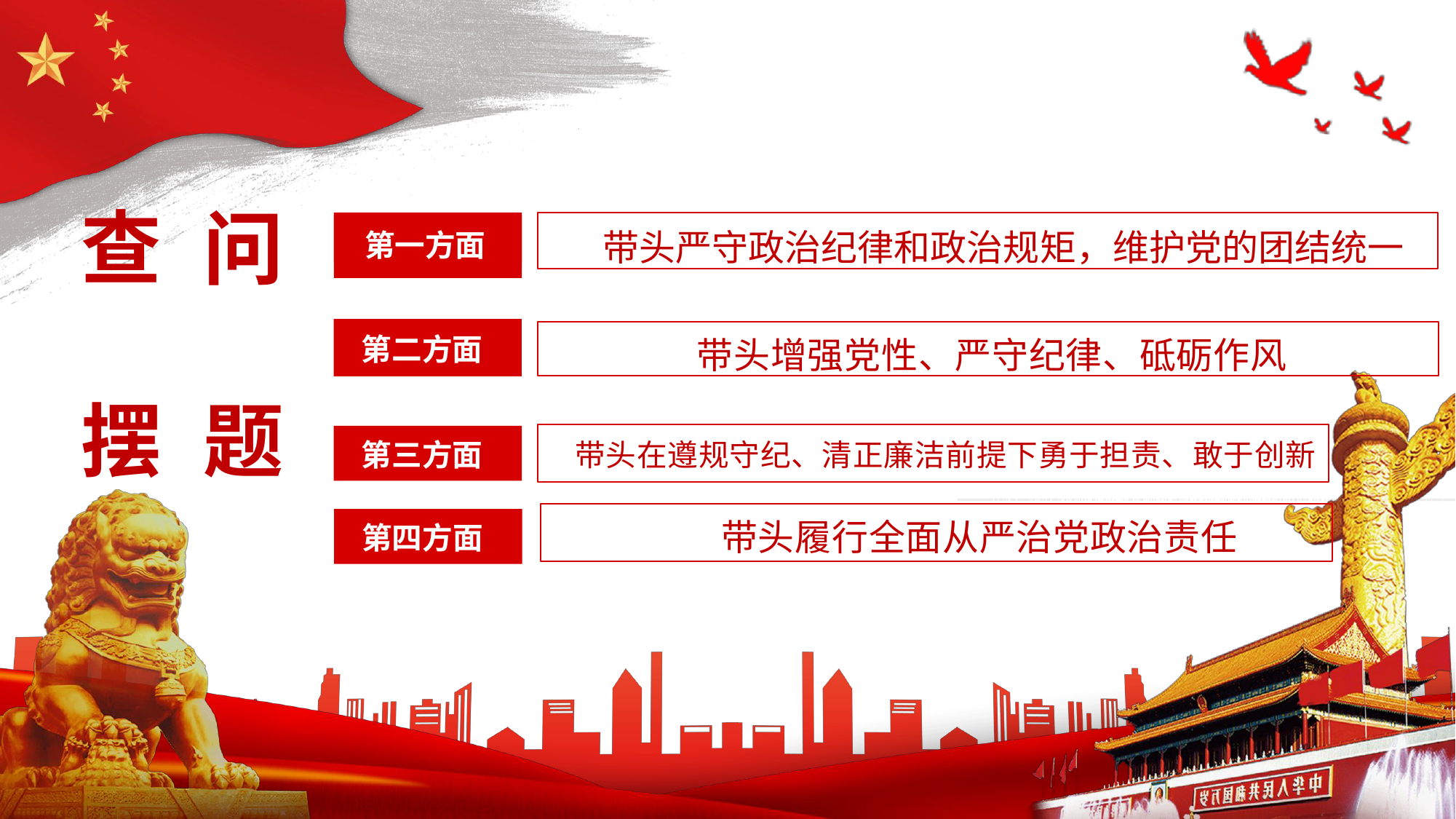

查
# 问

带头严守政治纪律和政治规矩，维护党的团结统一
第一方面

带头增强党性、严守纪律、砥砺作风
第二方面

摆
题

带头在遵规守纪、清正廉洁前提下勇于担责、敢于创新
第三方面

 带头履行全面从严治党政治责任

第四方面